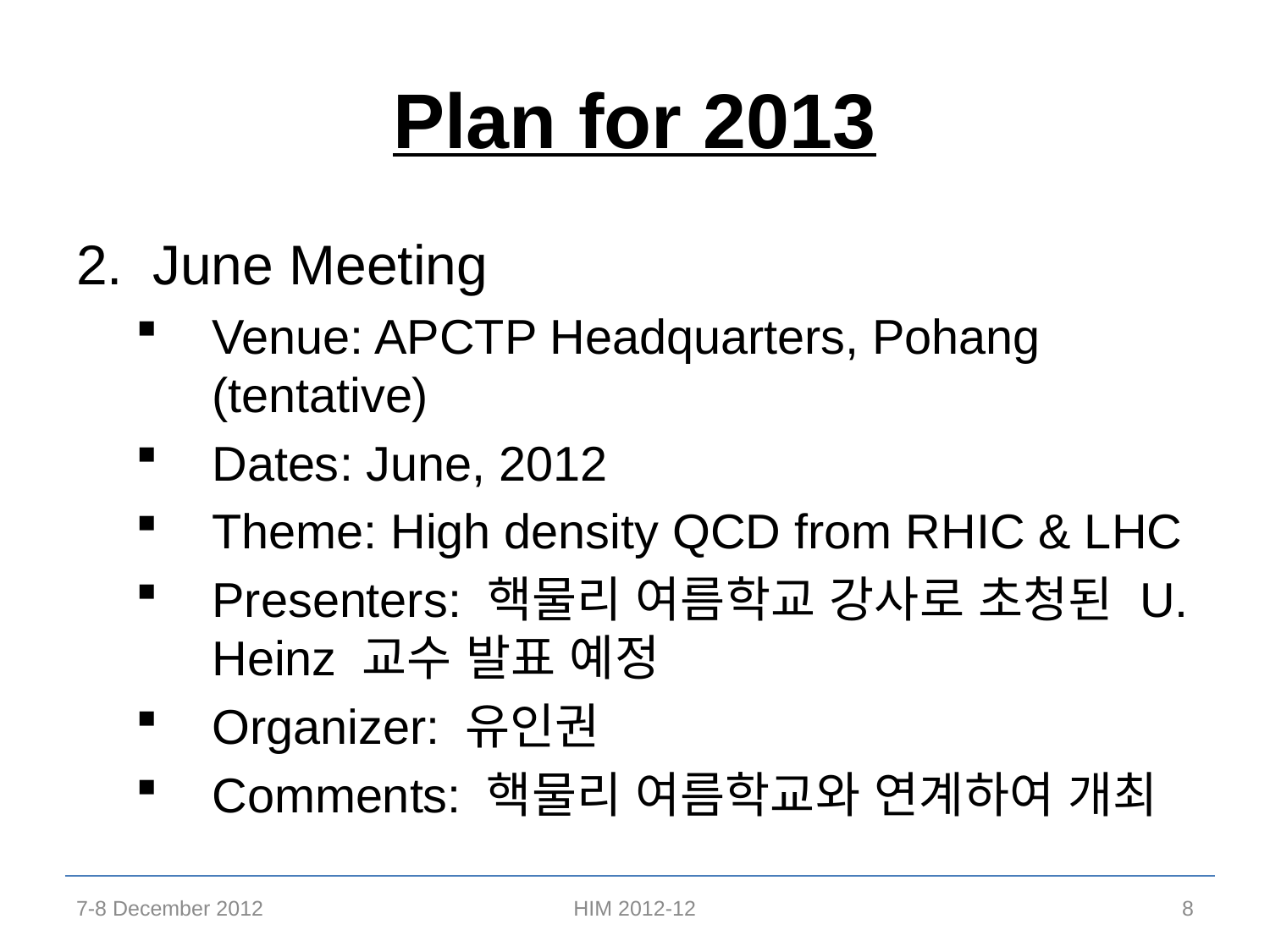

# Plan for 2013
June Meeting
Venue: APCTP Headquarters, Pohang (tentative)
Dates: June, 2012
Theme: High density QCD from RHIC & LHC
Presenters: 핵물리 여름학교 강사로 초청된 U. Heinz 교수 발표 예정
Organizer: 유인권
Comments: 핵물리 여름학교와 연계하여 개최
7-8 December 2012
HIM 2012-12
8